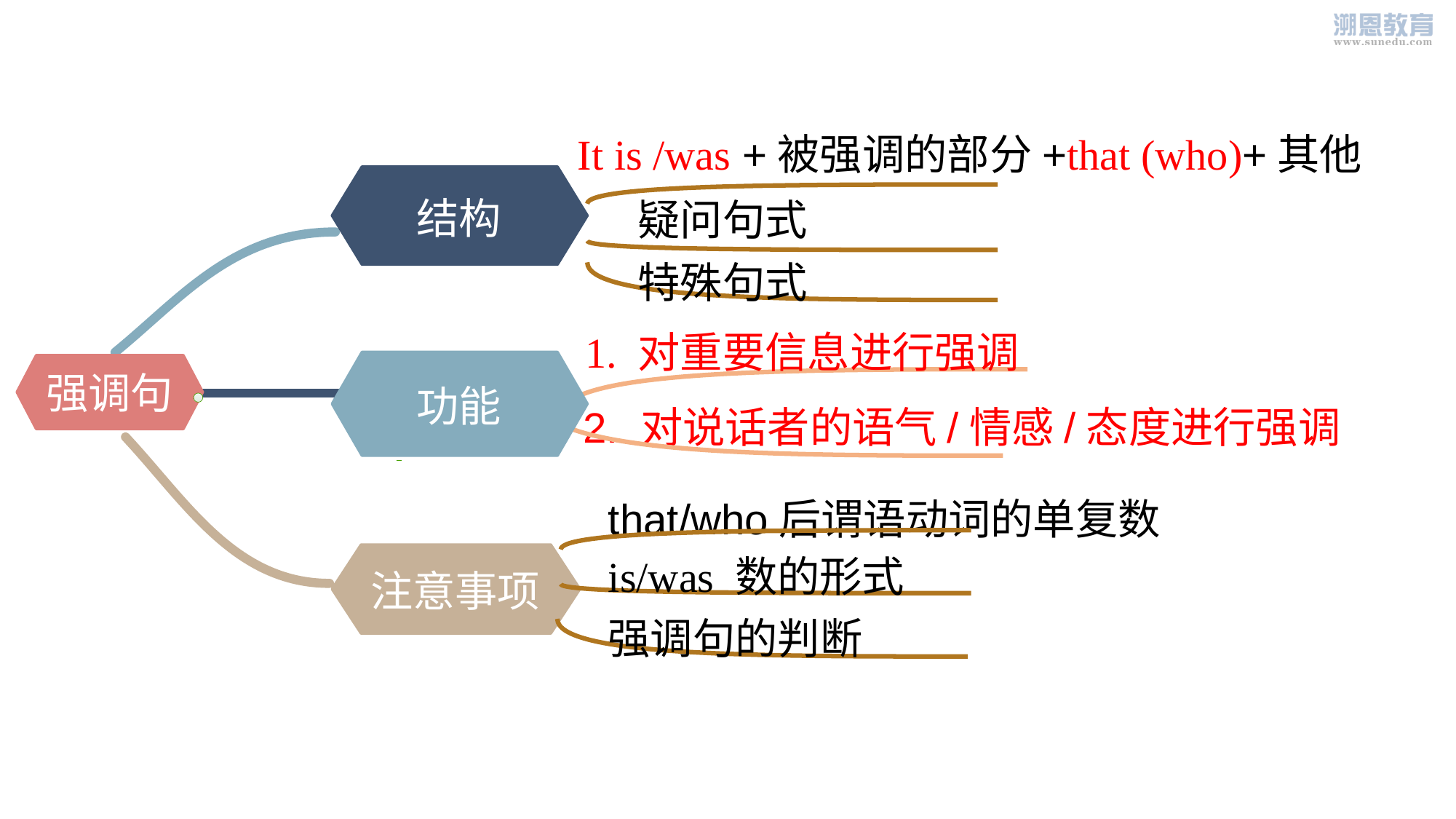

It is /was +被强调的部分+that (who)+其他

结构
疑问句式

特殊句式

    1. 对重要信息进行强调

强调句

功能
2. 对说话者的语气/情感/态度进行强调

that/who后谓语动词的单复数

is/was 数的形式

注意事项
强调句的判断